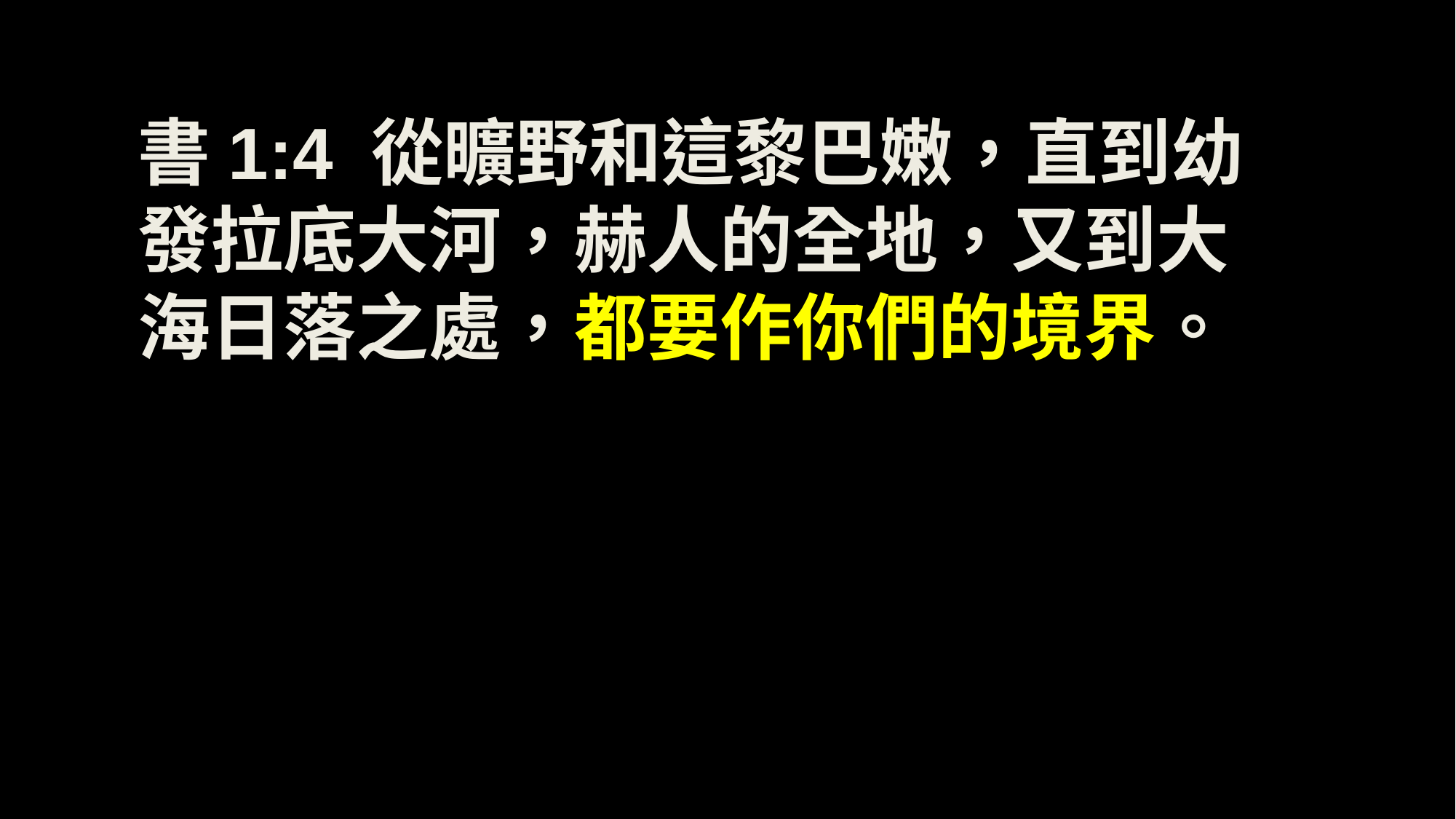

書1:4 從曠野和這黎巴嫩，直到幼發拉底大河，赫人的全地，又到大海日落之處，都要作你們的境界。